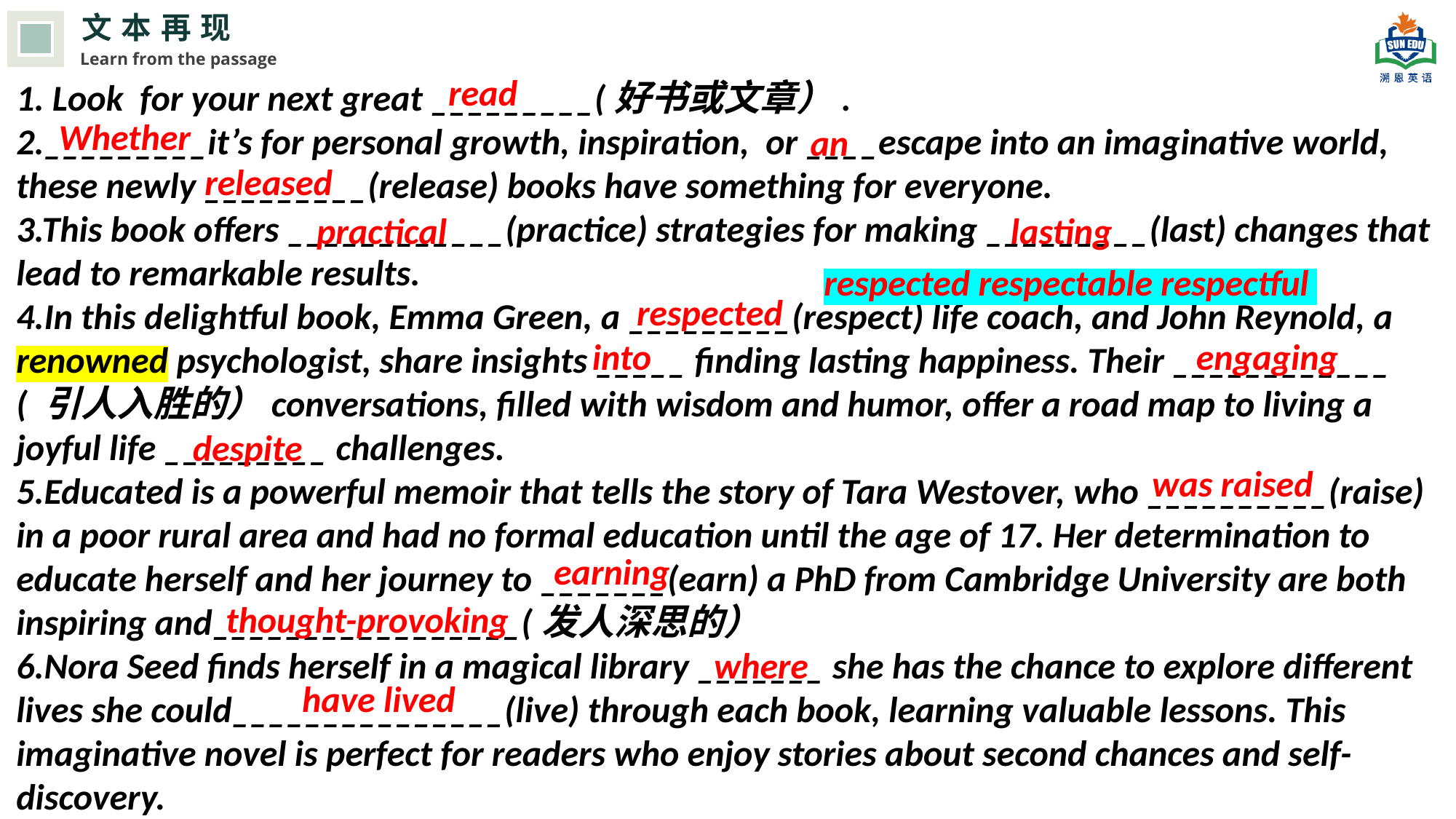

文本再现
Learn from the passage

read
1. Look  for your next great _________(好书或文章）.
2._________it’s for personal growth, inspiration,  or ____escape into an imaginative world, these newly _________(release) books have something for everyone.
3.This book offers ____________(practice) strategies for making _________(last) changes that lead to remarkable results.
4.In this delightful book, Emma Green, a _________(respect) life coach, and John Reynold, a renowned psychologist, share insights _____ finding lasting happiness. Their ____________
( 引人入胜的）conversations, filled with wisdom and humor, offer a road map to living a joyful life _________ challenges.
5.Educated is a powerful memoir that tells the story of Tara Westover, who __________(raise) in a poor rural area and had no formal education until the age of 17. Her determination to educate herself and her journey to _______(earn) a PhD from Cambridge University are both inspiring and_________________(发人深思的）
6.Nora Seed finds herself in a magical library _______ she has the chance to explore different lives she could_______________(live) through each book, learning valuable lessons. This imaginative novel is perfect for readers who enjoy stories about second chances and self-discovery.
Whether
an
released
practical
lasting
respected respectable respectful
respected
engaging
into
despite
was raised
earning
thought-provoking
where
have lived